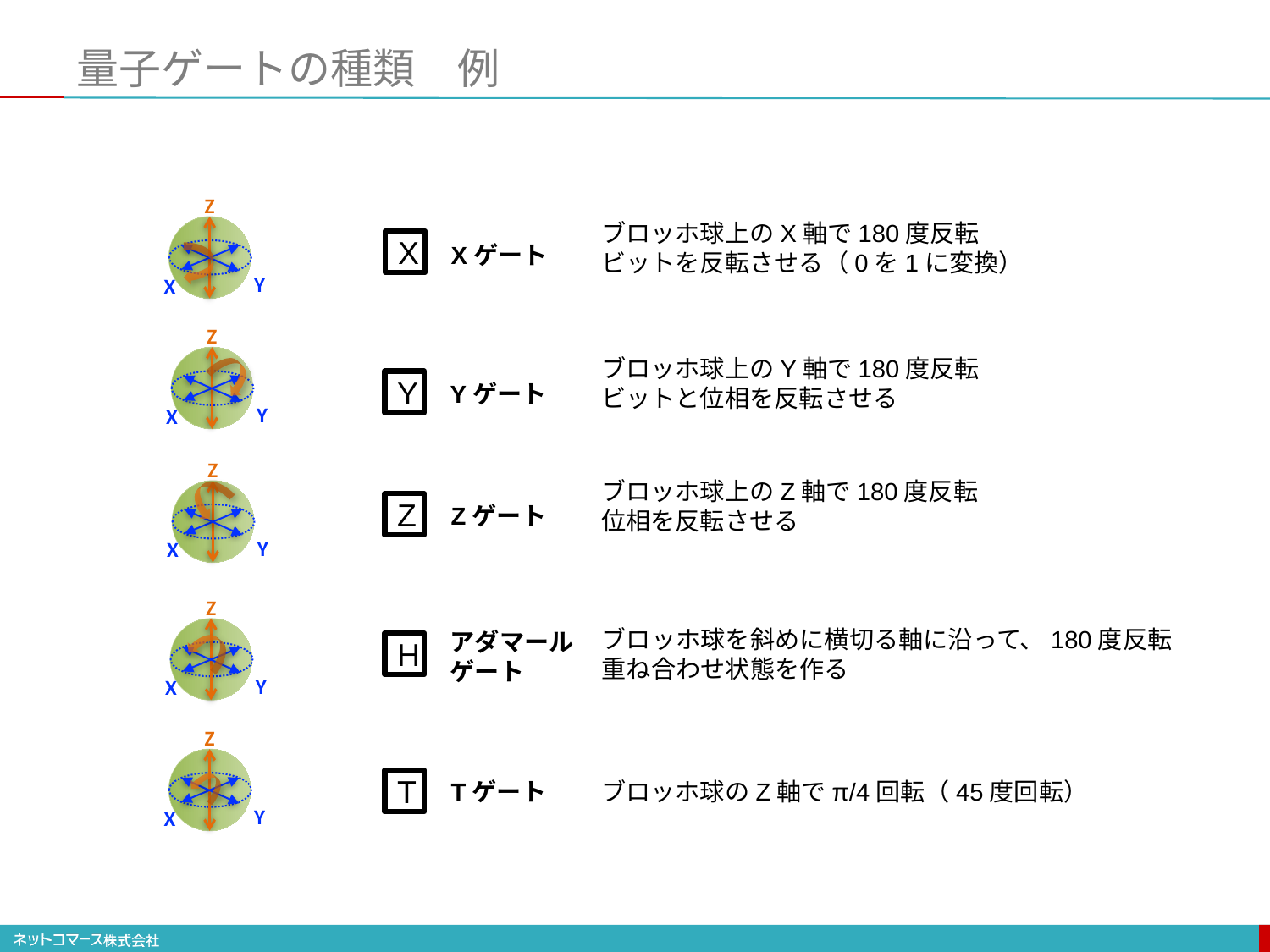

# 量子ゲートの種類　例
Z

Y
X
ブロッホ球上のX軸で180度反転
ビットを反転させる（0を1に変換）
X
Xゲート

Z

Y
X
ブロッホ球上のY軸で180度反転
ビットと位相を反転させる

Y
Yゲート
Z

Y
X
ブロッホ球上のZ軸で180度反転
位相を反転させる

Z
Zゲート
Z

Y
X
ブロッホ球を斜めに横切る軸に沿って、180度反転
重ね合わせ状態を作る
アダマール
ゲート

H
Z

Y
X

T
Tゲート
ブロッホ球のZ軸でπ/4回転（45度回転）
43